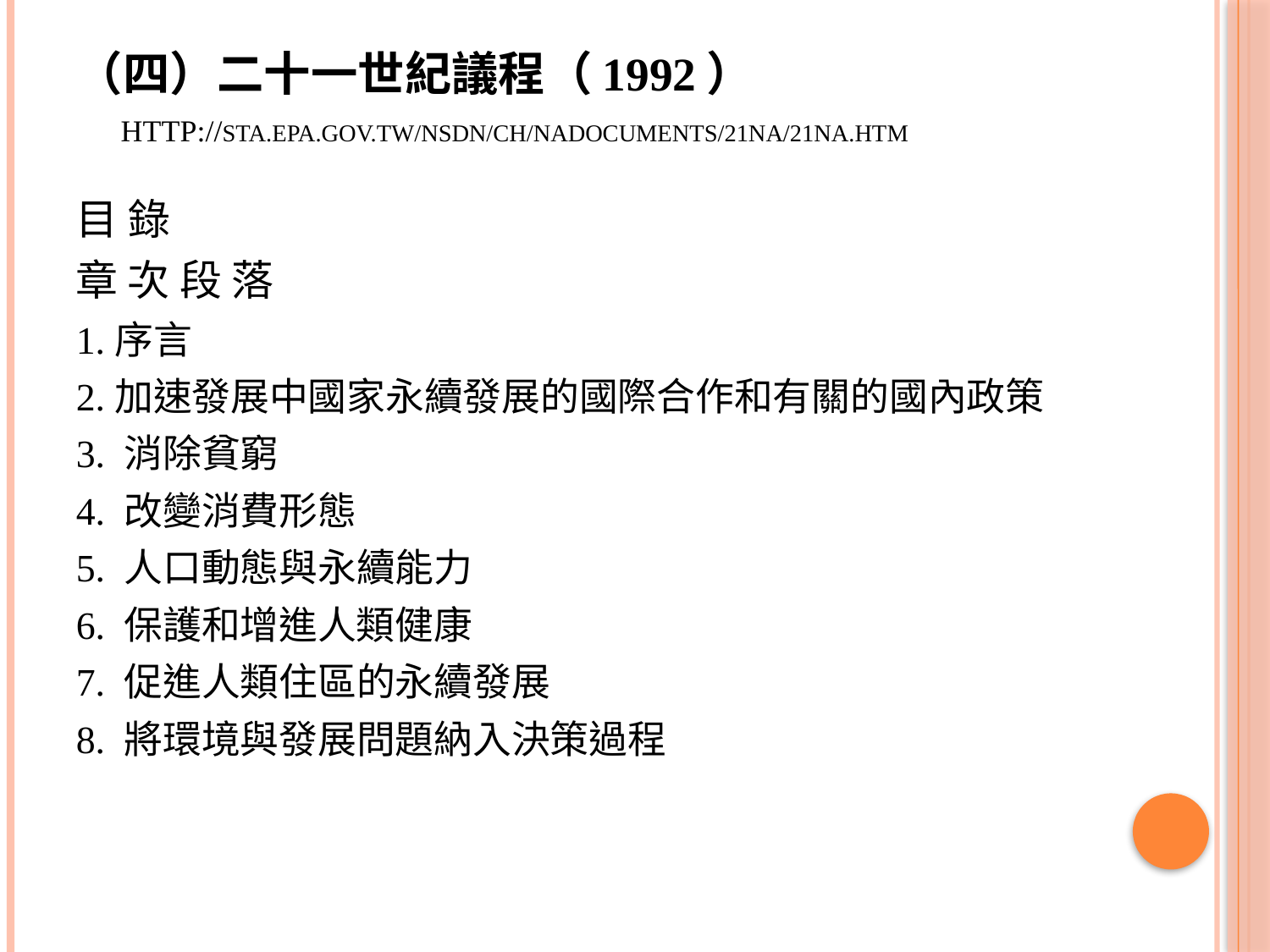

# （四）二十一世紀議程（1992） http://sta.epa.gov.tw/nsdn/ch/NADOCUMENTS/21NA/21NA.HTM
目 錄
章 次 段 落
1.序言
2.加速發展中國家永續發展的國際合作和有關的國內政策
3. 消除貧窮
4. 改變消費形態
5. 人口動態與永續能力
6. 保護和增進人類健康
7. 促進人類住區的永續發展
8. 將環境與發展問題納入決策過程